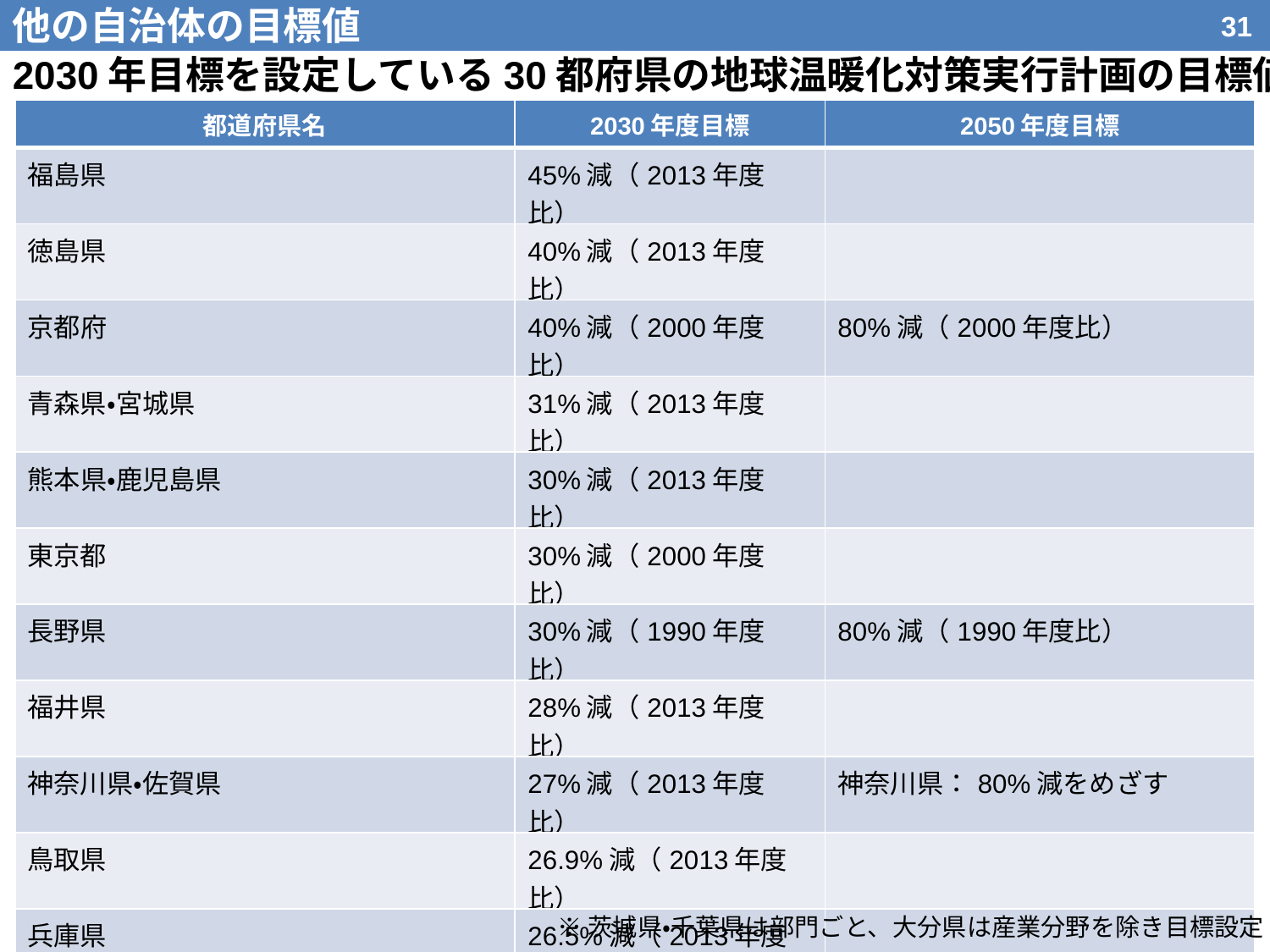

他の自治体の目標値
31
2030年目標を設定している30都府県の地球温暖化対策実行計画の目標値
| 都道府県名 | 2030年度目標 | 2050年度目標 |
| --- | --- | --- |
| 福島県 | 45%減（2013年度比） |  |
| 徳島県 | 40%減（2013年度比） |  |
| 京都府 | 40%減（2000年度比） | 80%減（2000年度比） |
| 青森県・宮城県 | 31%減（2013年度比） |  |
| 熊本県・鹿児島県 | 30%減（2013年度比） |  |
| 東京都 | 30%減（2000年度比） |  |
| 長野県 | 30%減（1990年度比） | 80%減（1990年度比） |
| 福井県 | 28%減（2013年度比） |  |
| 神奈川県・佐賀県 | 27%減（2013年度比） | 神奈川県：80%減をめざす |
| 鳥取県 | 26.9%減（2013年度比） |  |
| 兵庫県 | 26.5%減（2013年度比） |  |
| 山形県・秋田県・栃木県・新潟県・山梨県・愛知県・愛媛県・福岡県・宮崎県 | 26%減（2013年度比） | 山形県：80%減（2013年度比）・ 山梨県：CO2ゼロ・愛媛県：80％減 |
| 滋賀県 | 23%減（2013年度比） |  |
| 和歌山県 | 20%減（2013年度比） |  |
| 岡山県 | 17.7%減（2013年度比） |  |
| 高知県 | 16%減（2013年度比） |  |
※茨城県・千葉県は部門ごと、大分県は産業分野を除き目標設定